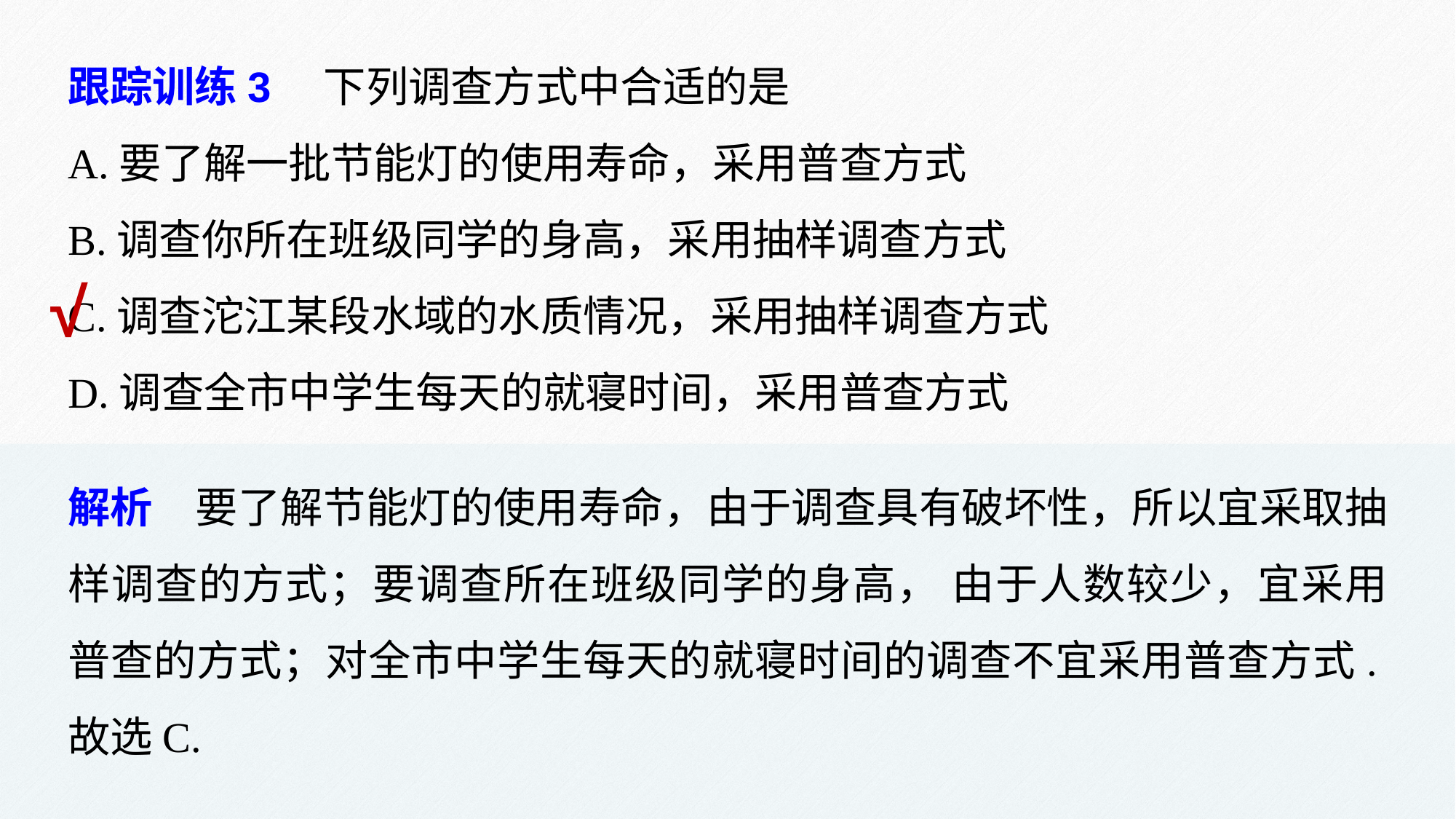

跟踪训练3　下列调查方式中合适的是
A.要了解一批节能灯的使用寿命，采用普查方式
B.调查你所在班级同学的身高，采用抽样调查方式
C.调查沱江某段水域的水质情况，采用抽样调查方式
D.调查全市中学生每天的就寝时间，采用普查方式
√
解析　要了解节能灯的使用寿命，由于调查具有破坏性，所以宜采取抽样调查的方式；要调查所在班级同学的身高， 由于人数较少，宜采用普查的方式；对全市中学生每天的就寝时间的调查不宜采用普查方式.故选C.